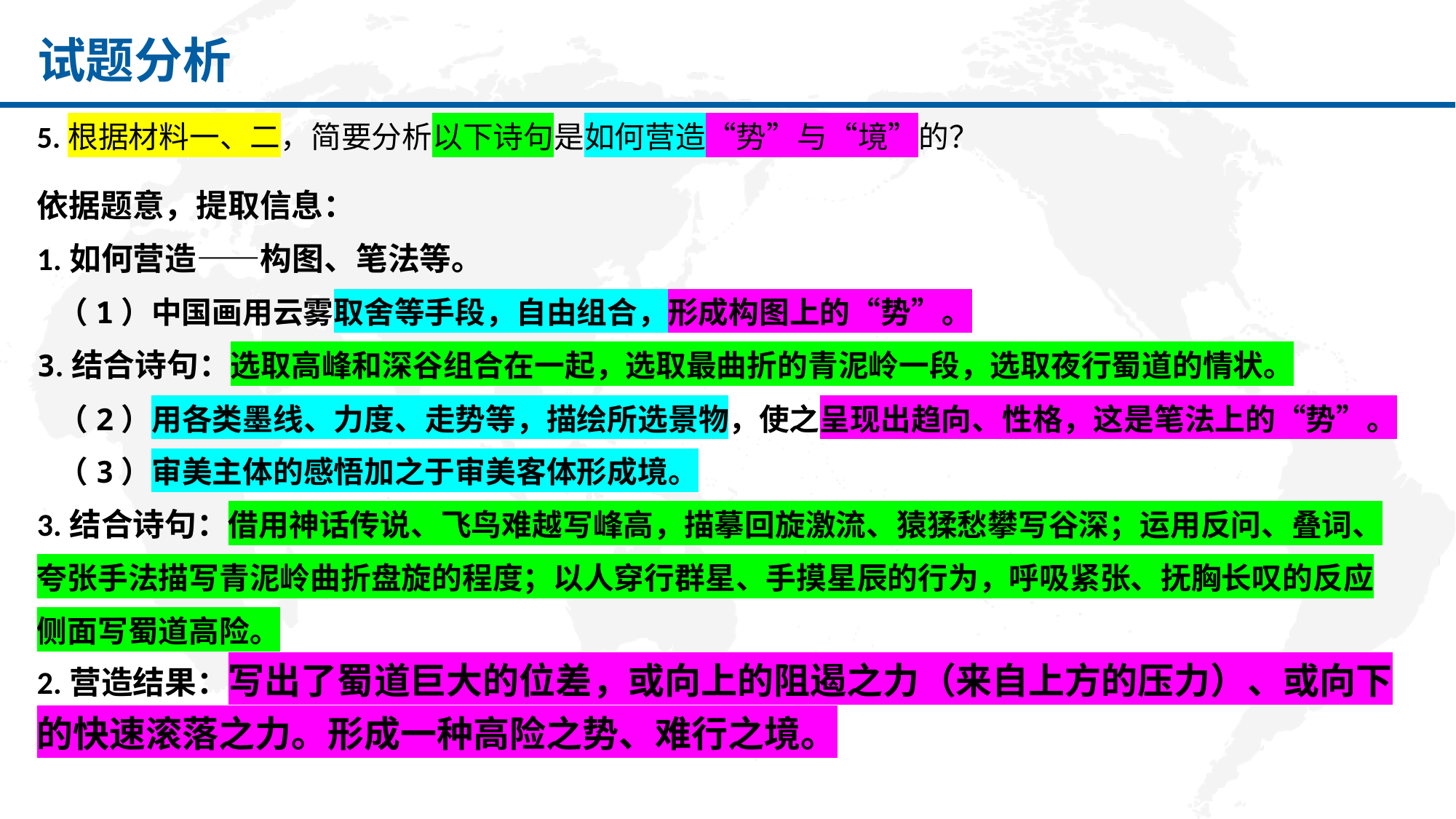

# 试题分析
5.根据材料一、二，简要分析以下诗句是如何营造“势”与“境”的？
依据题意，提取信息：
1.如何营造——构图、笔法等。
  （1）中国画用云雾取舍等手段，自由组合，形成构图上的“势”。
3.结合诗句：选取高峰和深谷组合在一起，选取最曲折的青泥岭一段，选取夜行蜀道的情状。
  （2）用各类墨线、力度、走势等，描绘所选景物，使之呈现出趋向、性格，这是笔法上的“势”。
  （3）审美主体的感悟加之于审美客体形成境。
3.结合诗句：借用神话传说、飞鸟难越写峰高，描摹回旋激流、猿猱愁攀写谷深；运用反问、叠词、夸张手法描写青泥岭曲折盘旋的程度；以人穿行群星、手摸星辰的行为，呼吸紧张、抚胸长叹的反应侧面写蜀道高险。
2.营造结果：写出了蜀道巨大的位差，或向上的阻遏之力（来自上方的压力）、或向下的快速滚落之力。形成一种高险之势、难行之境。